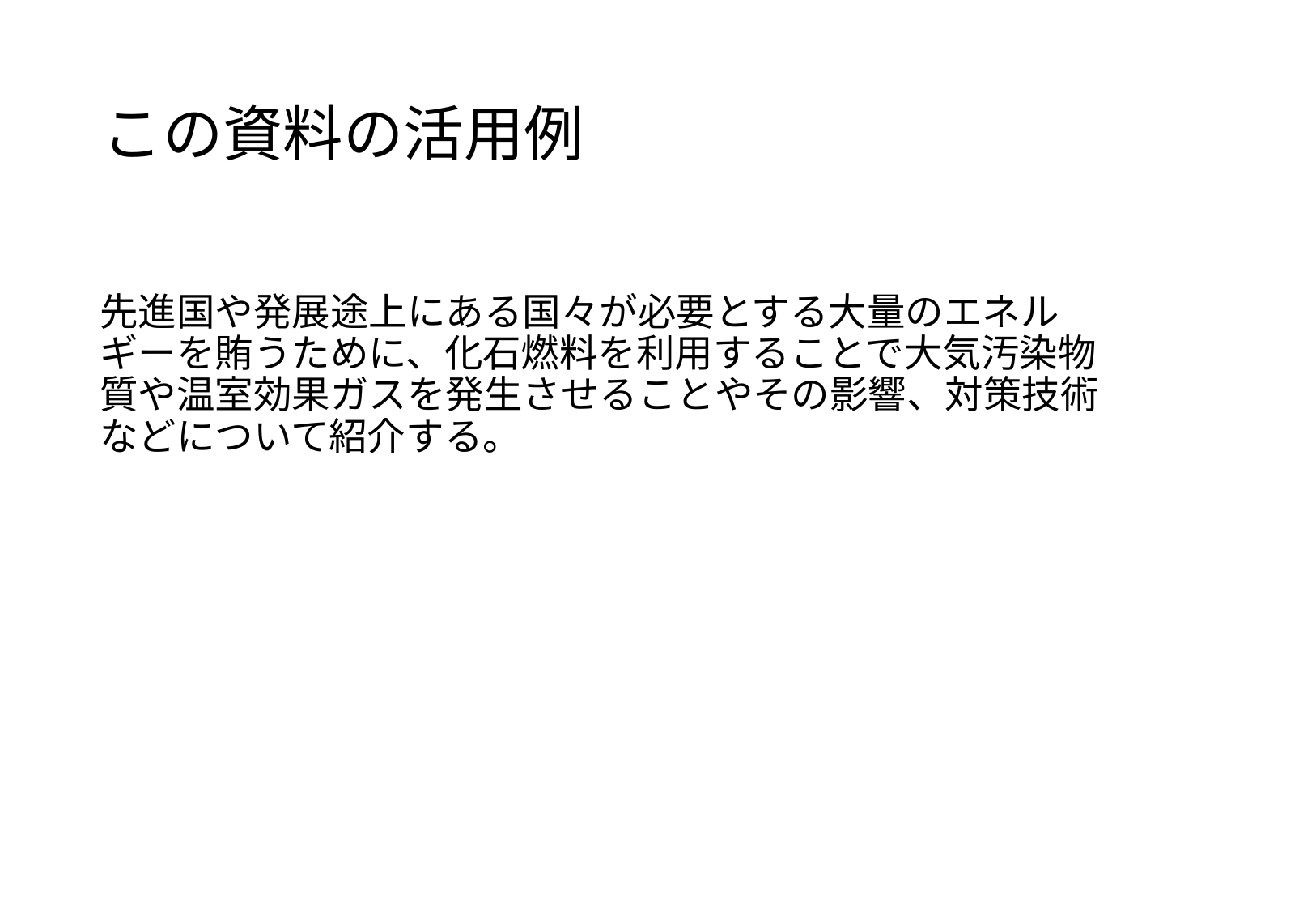

# この資料の活用例
先進国や発展途上にある国々が必要とする大量のエネルギーを賄うために、化石燃料を利用することで大気汚染物質や温室効果ガスを発生させることやその影響、対策技術などについて紹介する。